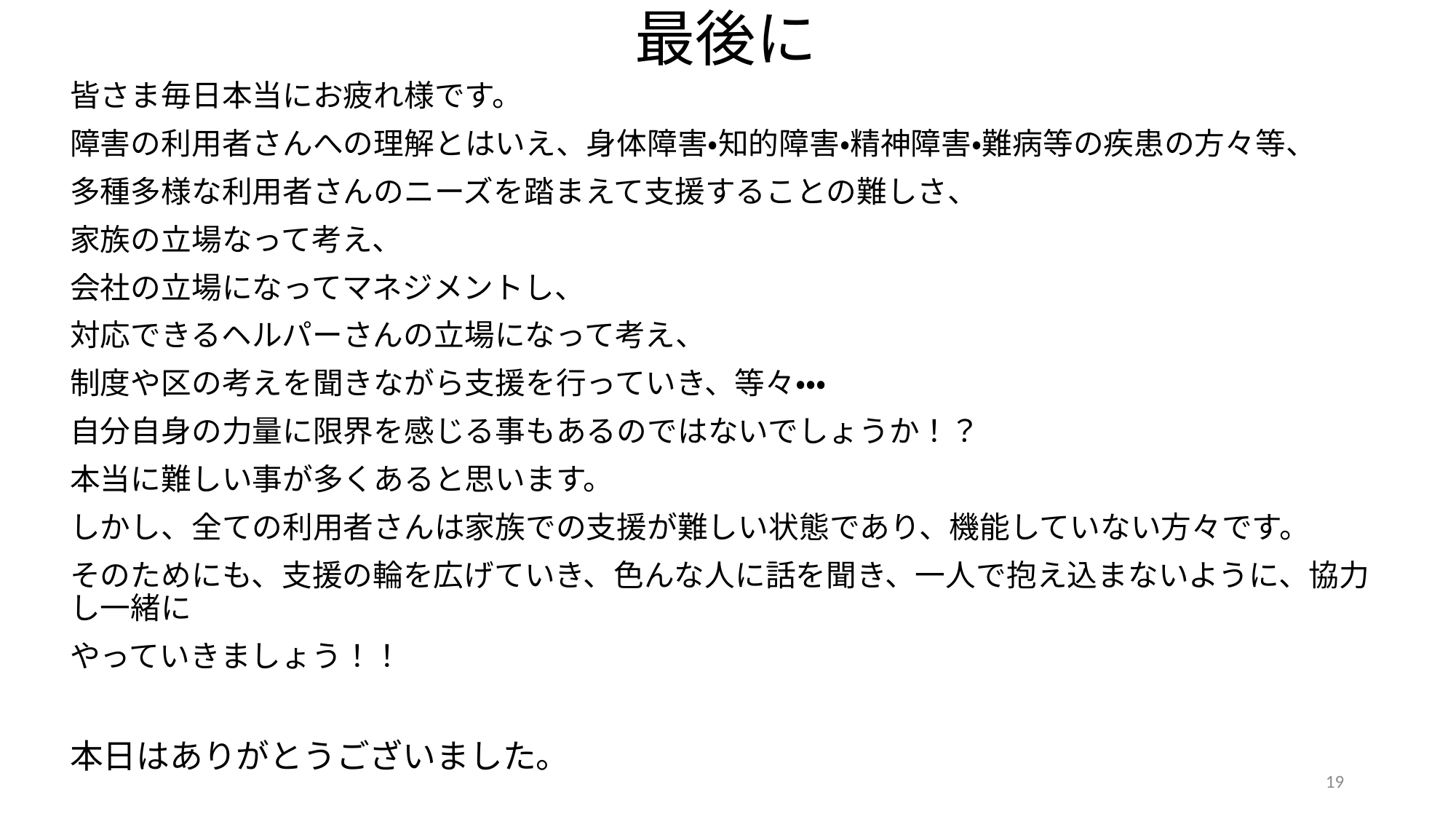

# 最後に
皆さま毎日本当にお疲れ様です。
障害の利用者さんへの理解とはいえ、身体障害・知的障害・精神障害・難病等の疾患の方々等、
多種多様な利用者さんのニーズを踏まえて支援することの難しさ、
家族の立場なって考え、
会社の立場になってマネジメントし、
対応できるヘルパーさんの立場になって考え、
制度や区の考えを聞きながら支援を行っていき、等々・・・
自分自身の力量に限界を感じる事もあるのではないでしょうか！？
本当に難しい事が多くあると思います。
しかし、全ての利用者さんは家族での支援が難しい状態であり、機能していない方々です。
そのためにも、支援の輪を広げていき、色んな人に話を聞き、一人で抱え込まないように、協力し一緒に
やっていきましょう！！

本日はありがとうございました。
19